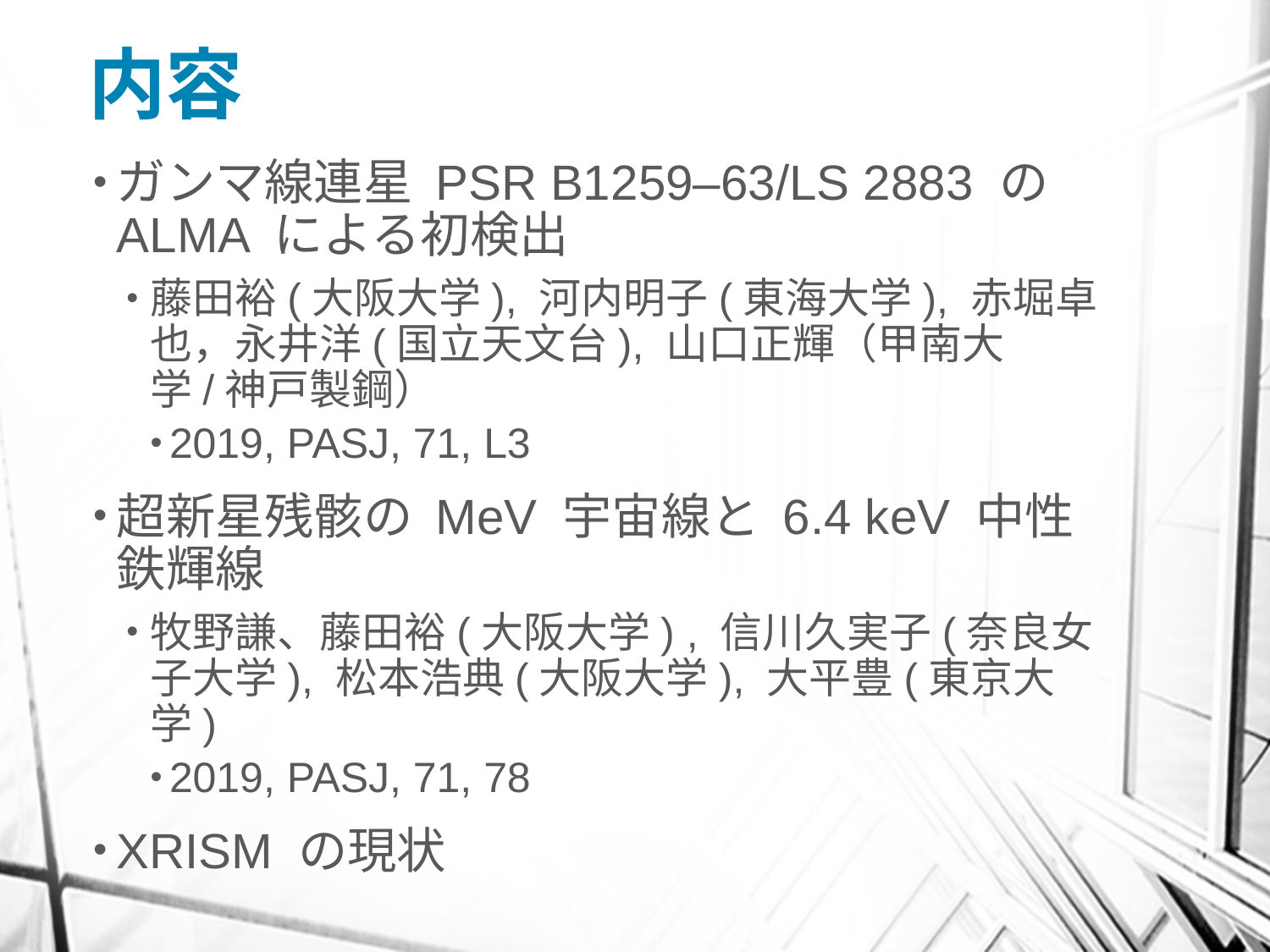

# 内容
ガンマ線連星 PSR B1259–63/LS 2883 の　ALMA による初検出
藤田裕(大阪大学), 河内明子(東海大学), 赤堀卓也，永井洋(国立天文台), 山口正輝（甲南大学/神戸製鋼）
2019, PASJ, 71, L3
超新星残骸の MeV 宇宙線と 6.4 keV 中性鉄輝線
牧野謙、藤田裕(大阪大学) , 信川久実子(奈良女子大学), 松本浩典(大阪大学), 大平豊(東京大学)
2019, PASJ, 71, 78
XRISM の現状